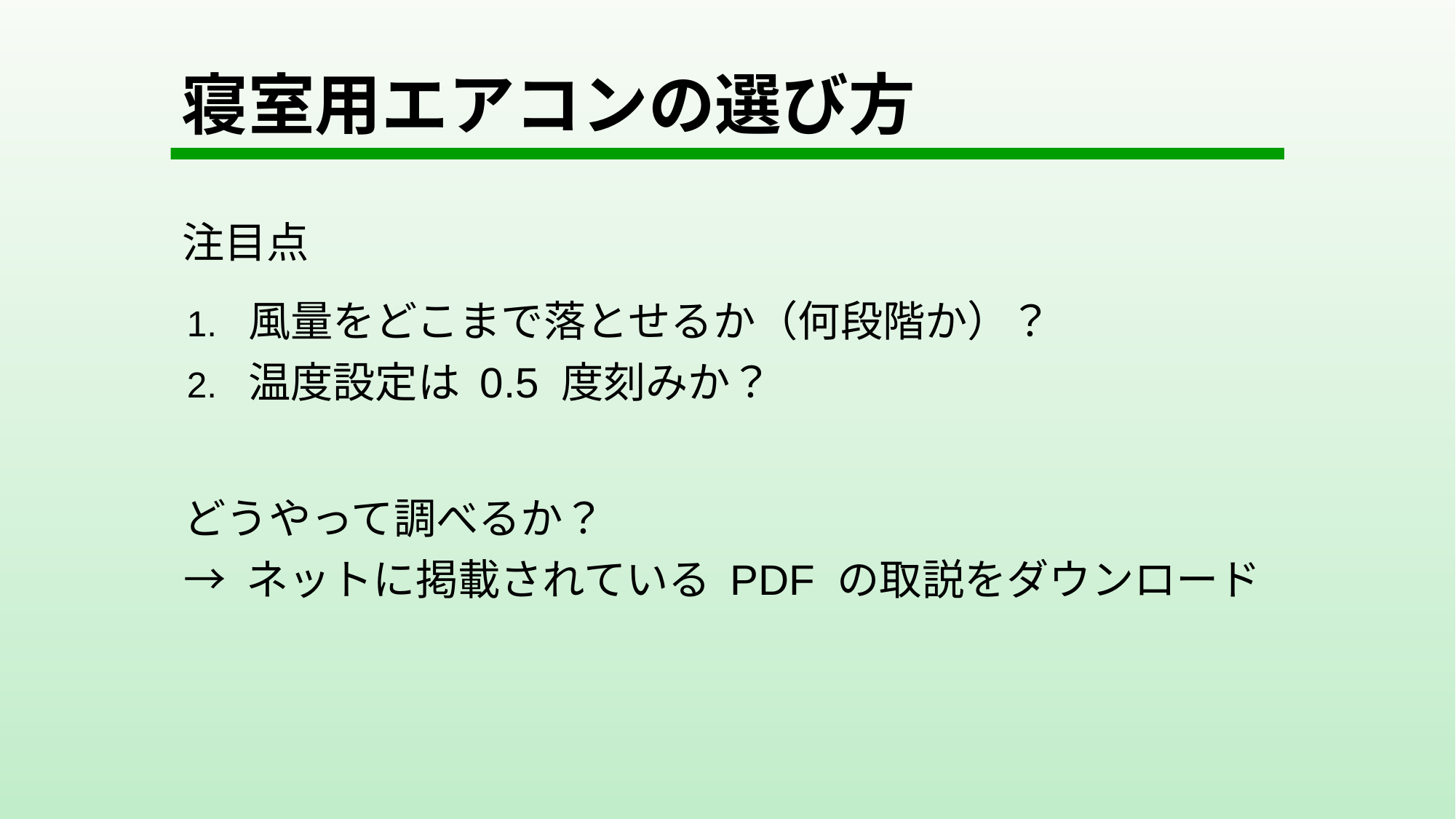

# 寝室用エアコンの選び方
注目点
風量をどこまで落とせるか（何段階か）？
温度設定は 0.5 度刻みか？
どうやって調べるか？
→ ネットに掲載されている PDF の取説をダウンロード